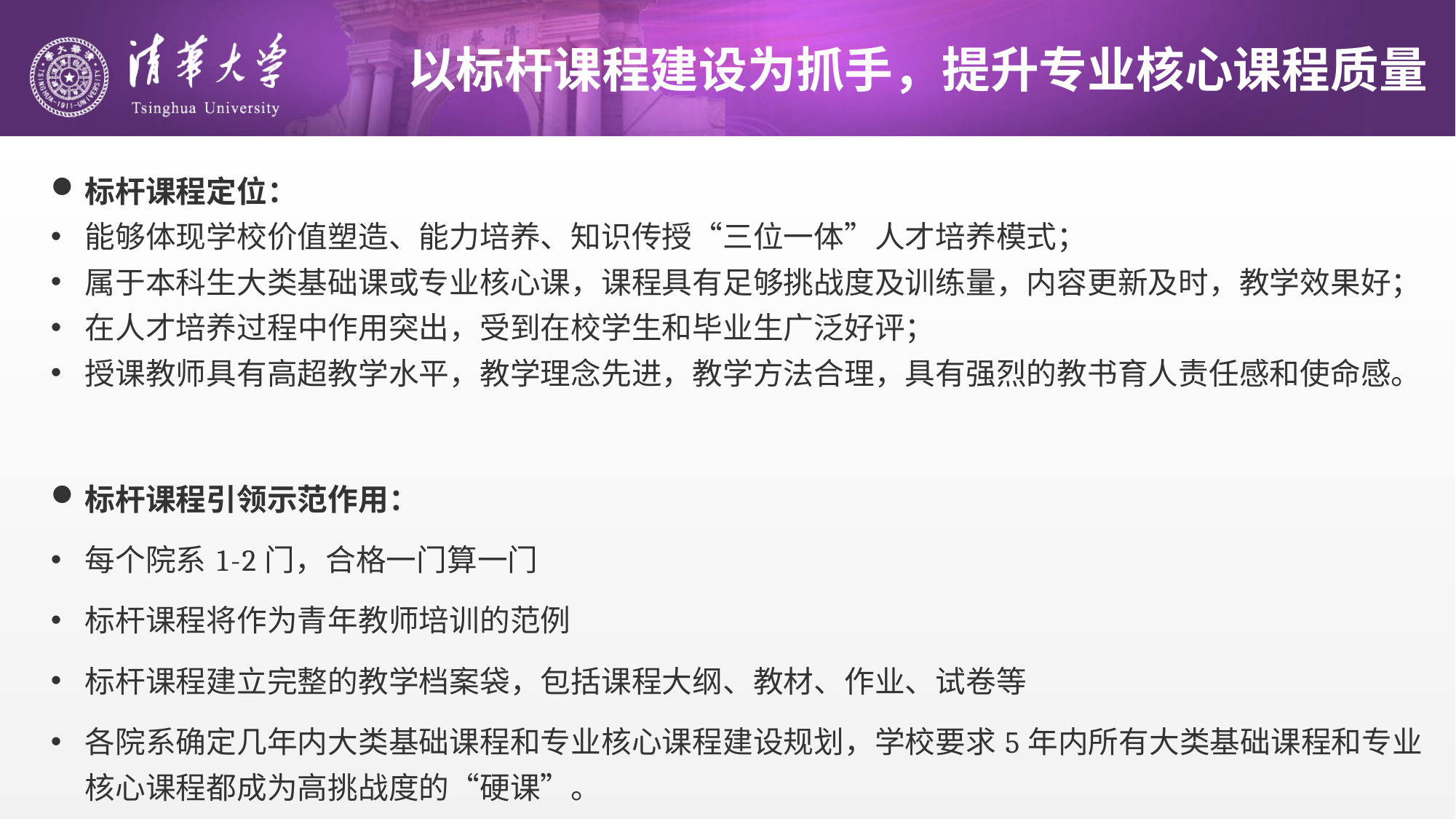

# 以标杆课程建设为抓手，提升专业核心课程质量
标杆课程定位：
能够体现学校价值塑造、能力培养、知识传授“三位一体”人才培养模式；
属于本科生大类基础课或专业核心课，课程具有足够挑战度及训练量，内容更新及时，教学效果好；
在人才培养过程中作用突出，受到在校学生和毕业生广泛好评；
授课教师具有高超教学水平，教学理念先进，教学方法合理，具有强烈的教书育人责任感和使命感。
标杆课程引领示范作用：
每个院系1-2门，合格一门算一门
标杆课程将作为青年教师培训的范例
标杆课程建立完整的教学档案袋，包括课程大纲、教材、作业、试卷等
各院系确定几年内大类基础课程和专业核心课程建设规划，学校要求5年内所有大类基础课程和专业核心课程都成为高挑战度的“硬课”。